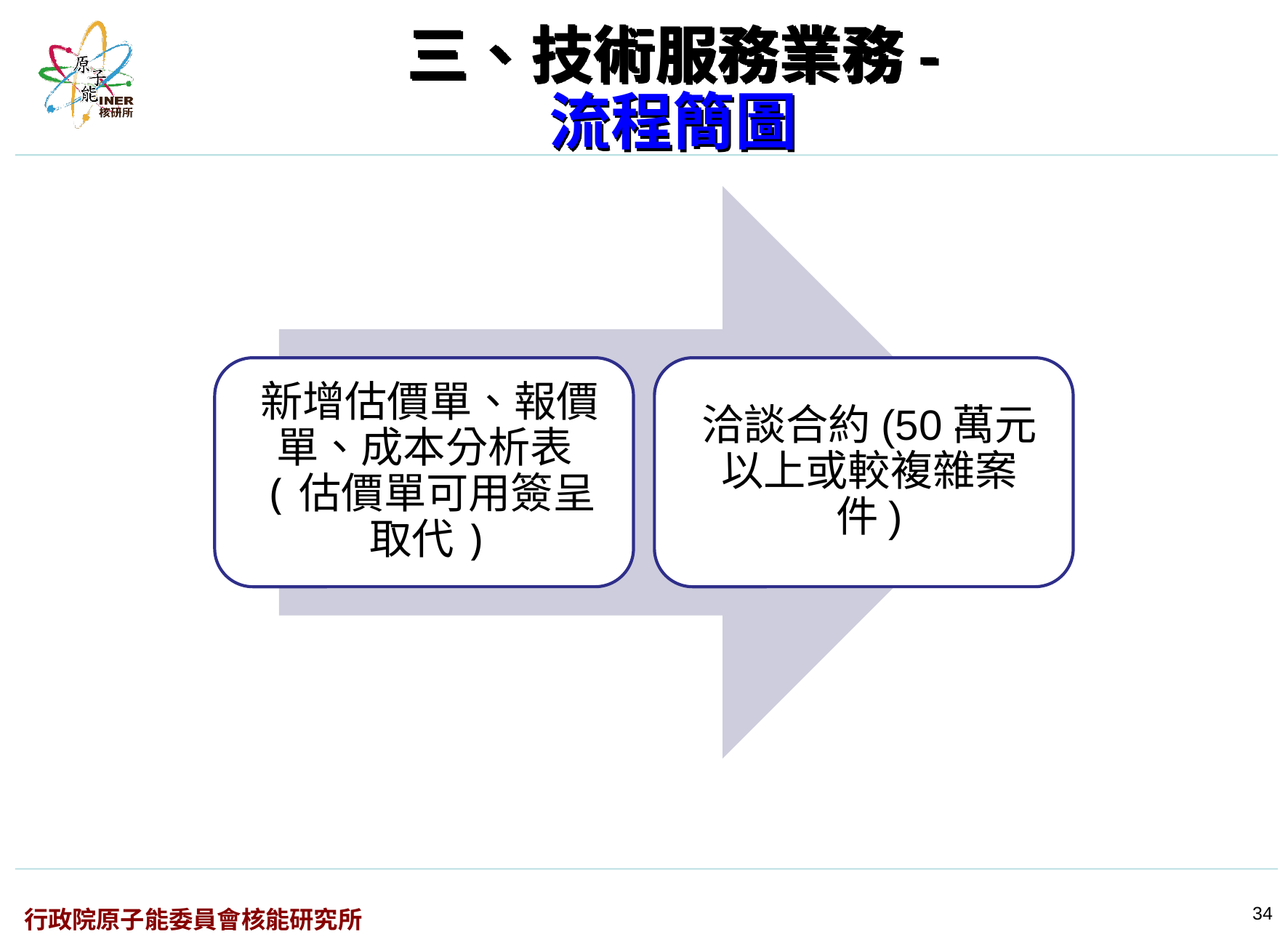

# 三、技術服務業務- 流程簡圖
新增估價單、報價單、成本分析表(估價單可用簽呈取代)
洽談合約(50萬元以上或較複雜案件)